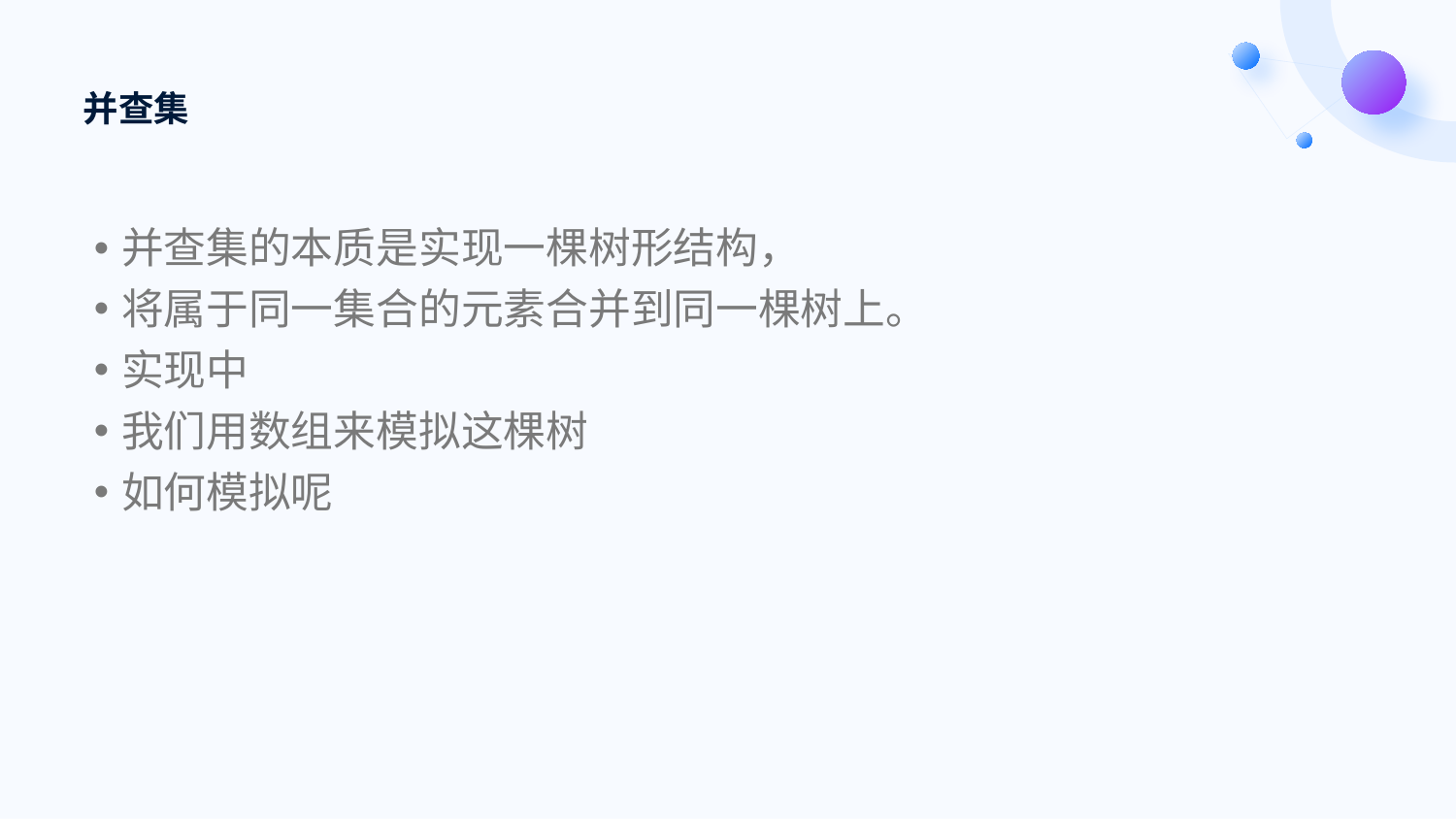

# 并查集

并查集的本质是实现一棵树形结构，
将属于同一集合的元素合并到同一棵树上。
实现中
我们用数组来模拟这棵树
如何模拟呢